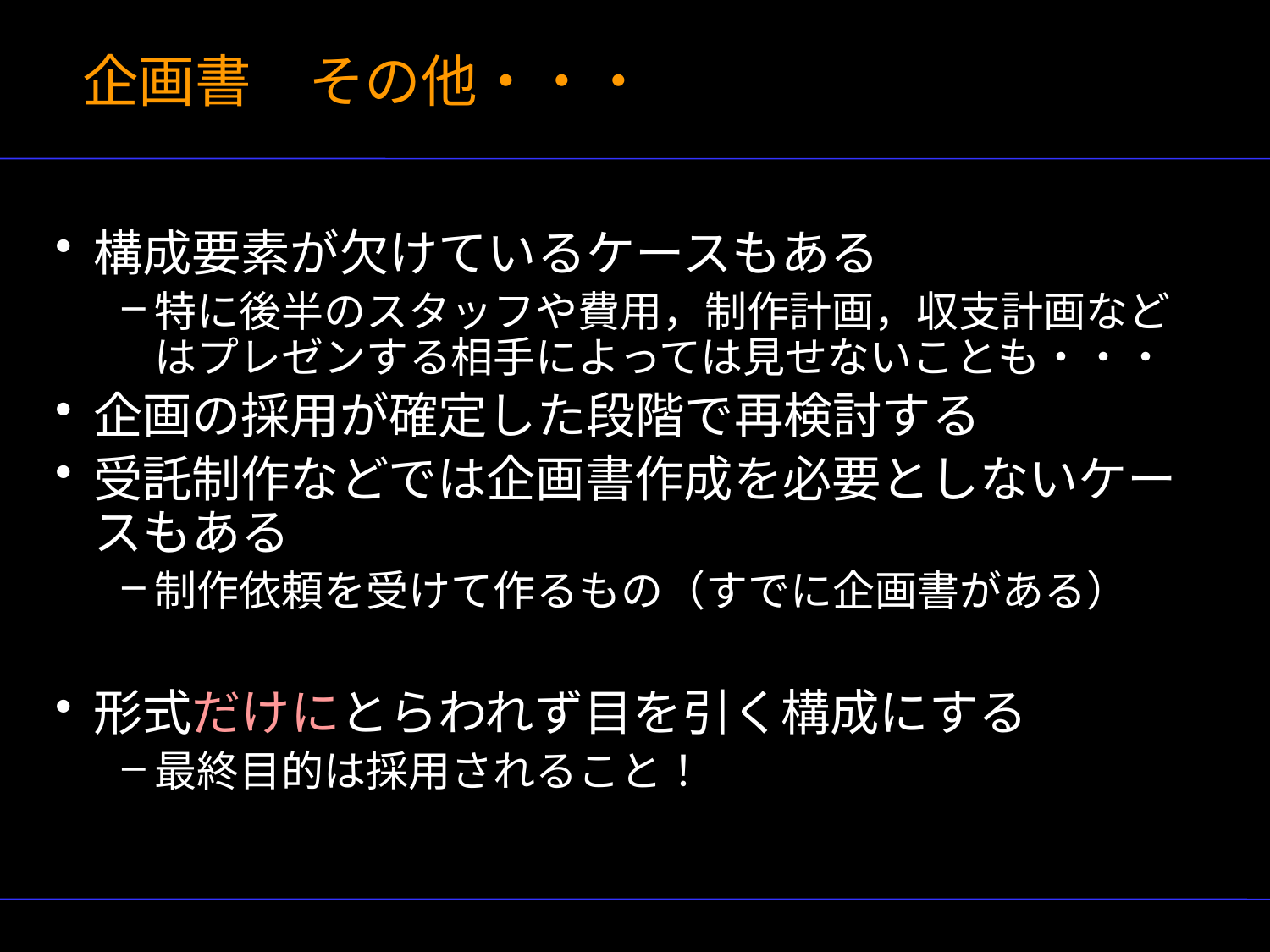

# 企画書　その他・・・
構成要素が欠けているケースもある
特に後半のスタッフや費用，制作計画，収支計画などはプレゼンする相手によっては見せないことも・・・
企画の採用が確定した段階で再検討する
受託制作などでは企画書作成を必要としないケースもある
制作依頼を受けて作るもの（すでに企画書がある）

形式だけにとらわれず目を引く構成にする
最終目的は採用されること！